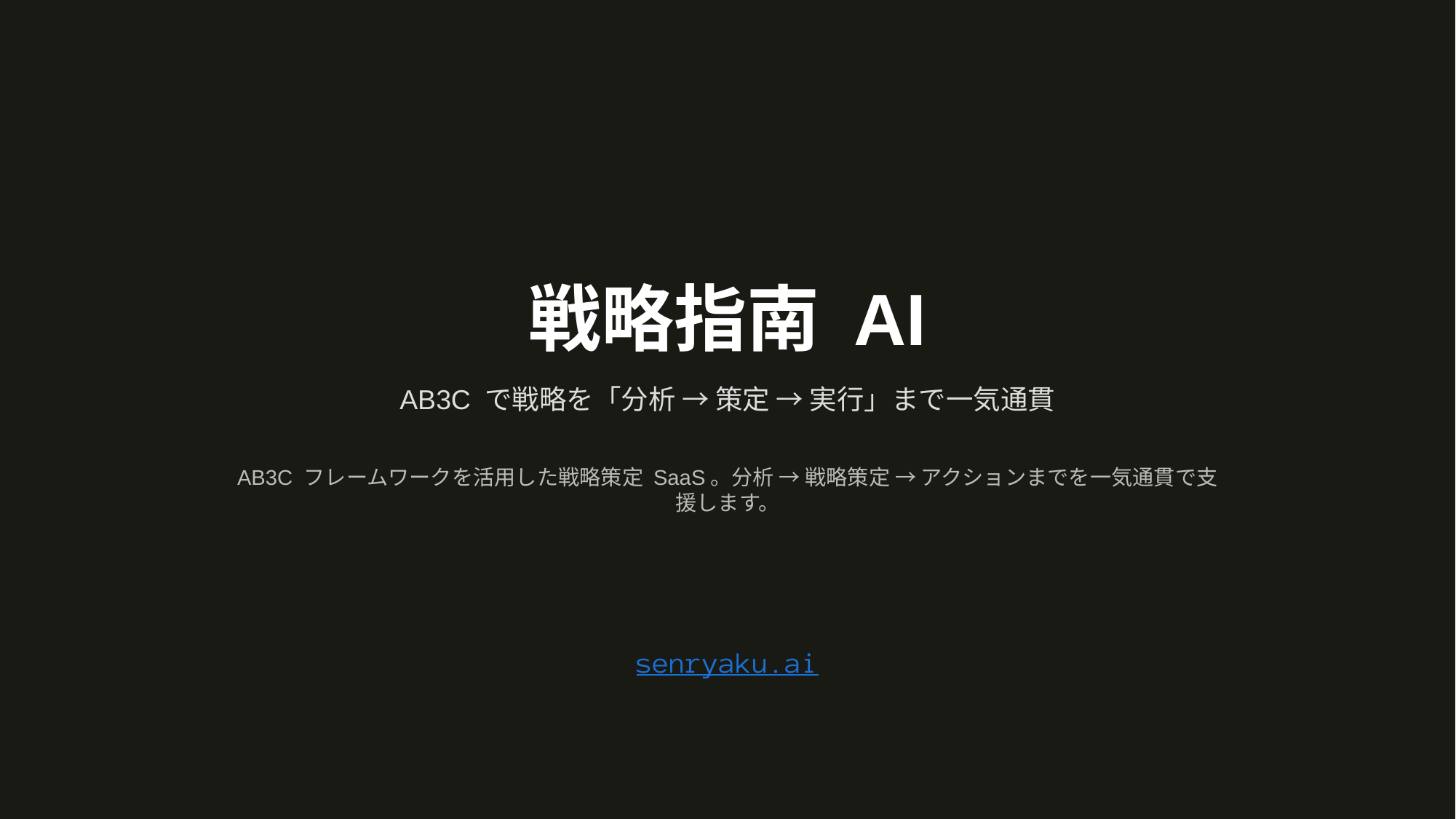

戦略指南 AI
AB3C で戦略を「分析 → 策定 → 実行」まで一気通貫
AB3C フレームワークを活用した戦略策定 SaaS。分析 → 戦略策定 → アクションまでを一気通貫で支援します。
senryaku.ai